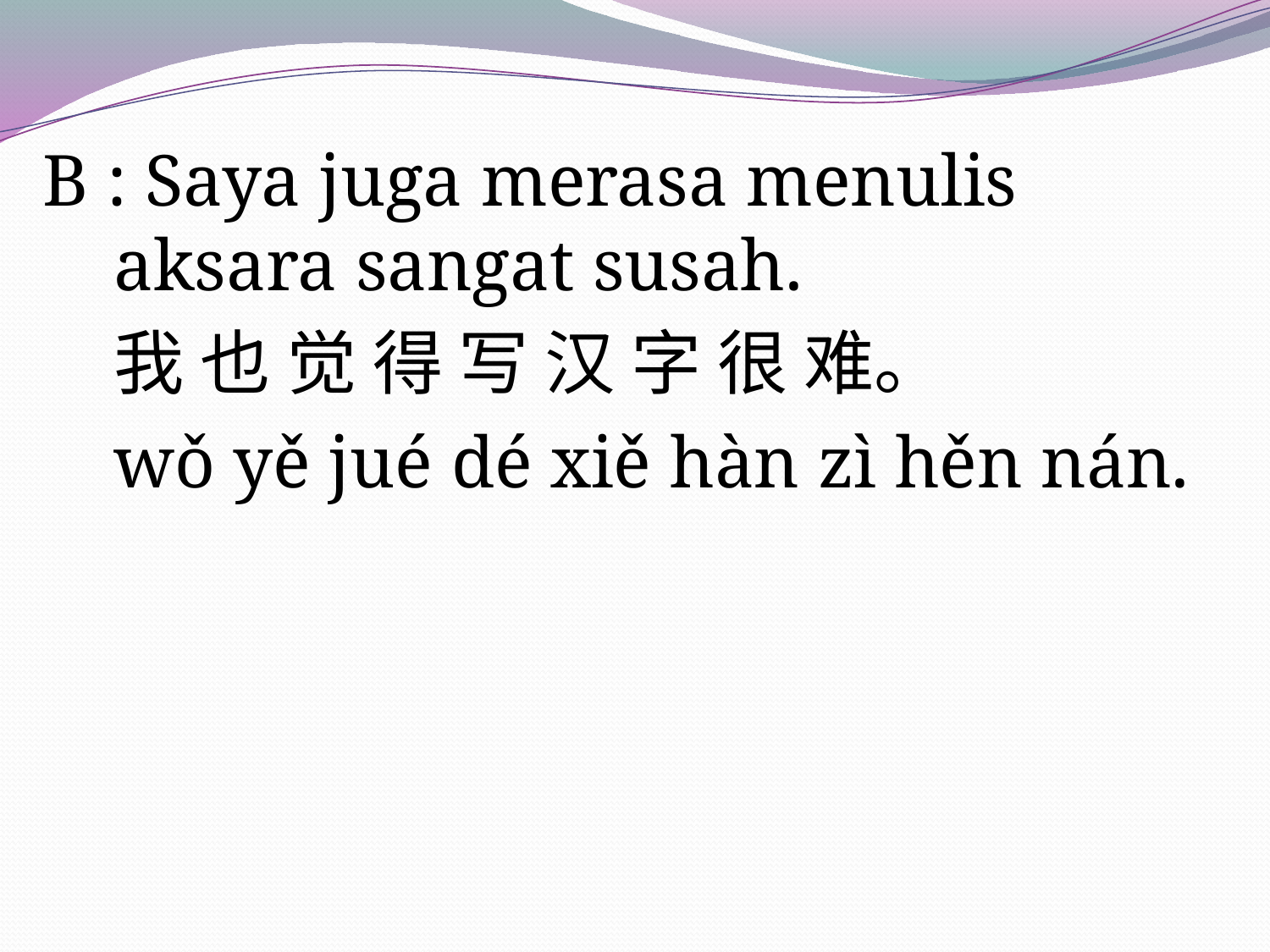

B : Saya juga merasa menulis aksara sangat susah.
	我 也 觉 得 写 汉 字 很 难。
	wǒ yě jué dé xiě hàn zì hěn nán.